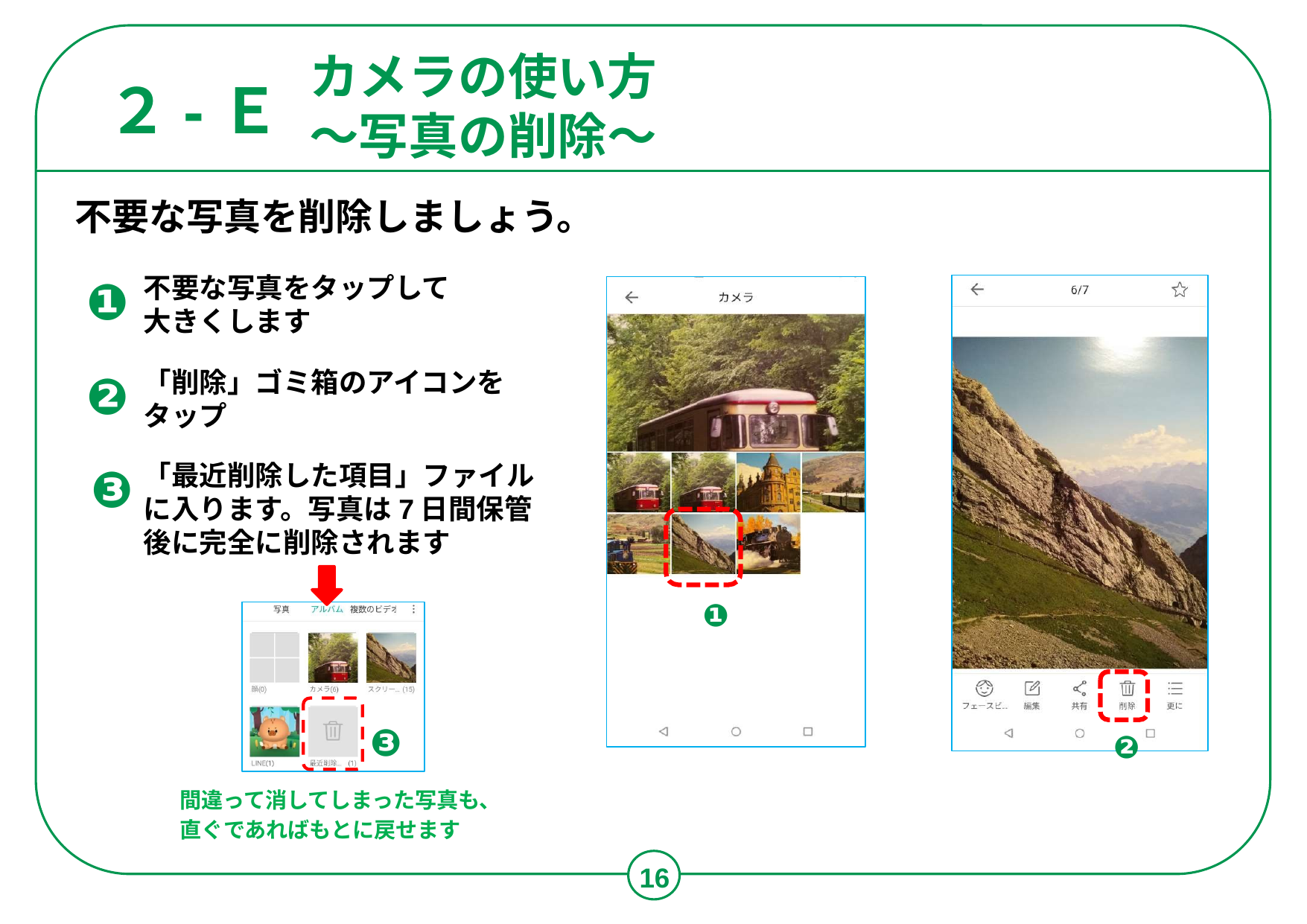

カメラの使い方
～写真の削除～
２-Ｅ
不要な写真を削除しましょう。
❶
不要な写真をタップして
大きくします

❷
「削除」ゴミ箱のアイコンをタップ
❸
「最近削除した項目」ファイル
に入ります。写真は7日間保管
後に完全に削除されます

❶

❸
❷

間違って消してしまった写真も、直ぐであればもとに戻せます